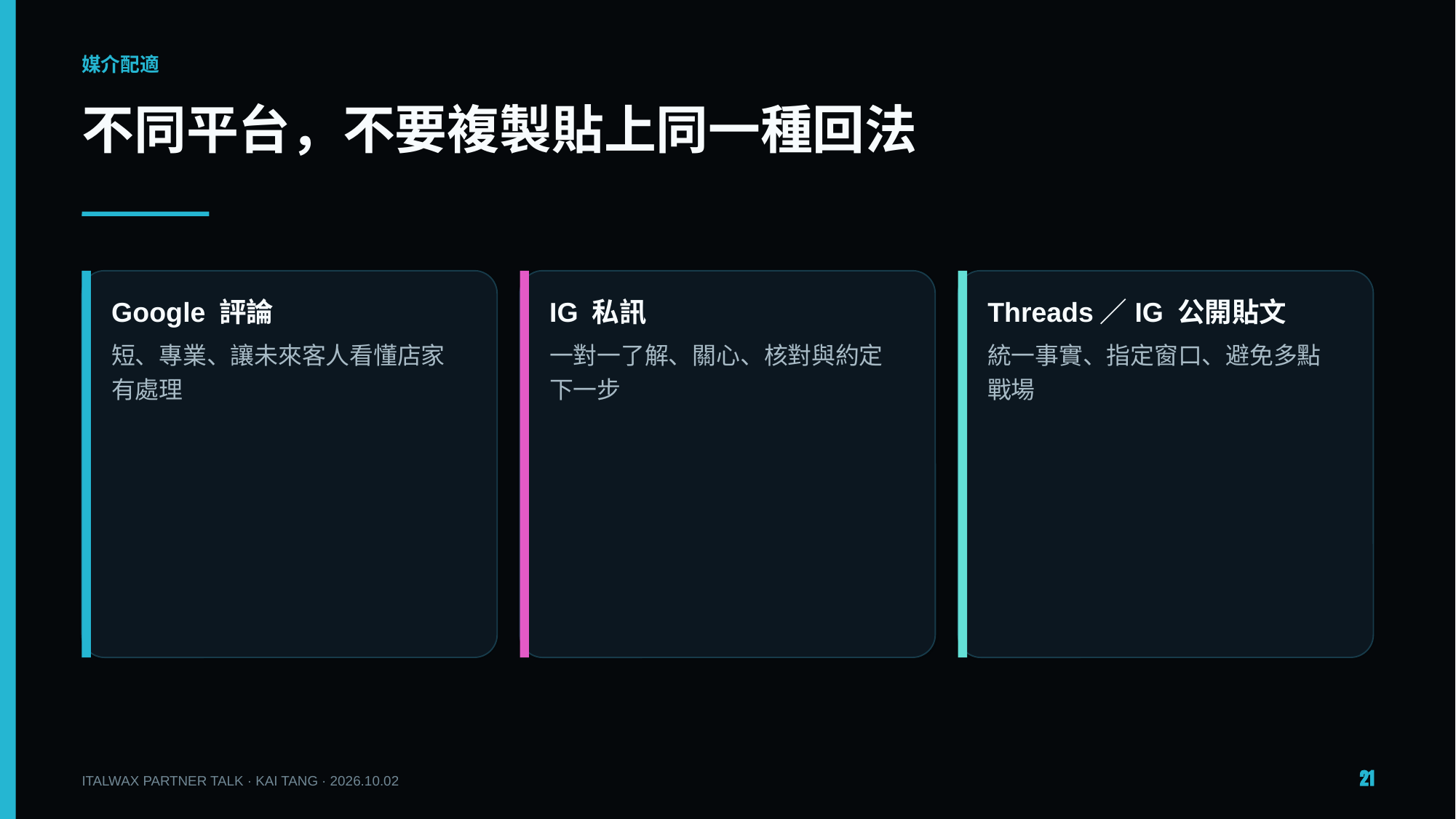

媒介配適
不同平台，不要複製貼上同一種回法

Google 評論
IG 私訊
Threads／IG 公開貼文
短、專業、讓未來客人看懂店家有處理
一對一了解、關心、核對與約定下一步
統一事實、指定窗口、避免多點戰場
21
ITALWAX PARTNER TALK · KAI TANG · 2026.10.02